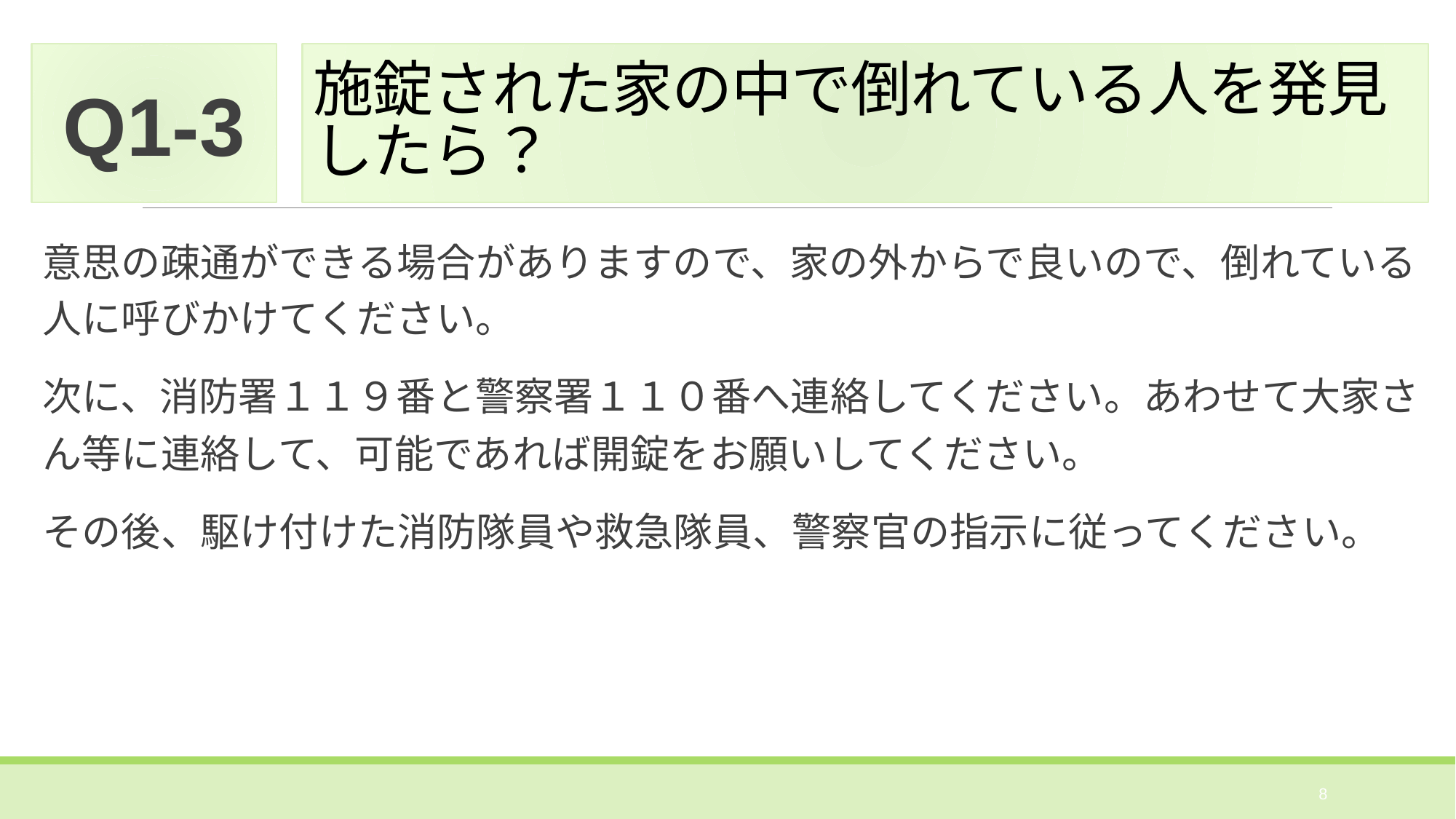

Q1-3
# 施錠された家の中で倒れている人を発見したら？
意思の疎通ができる場合がありますので、家の外からで良いので、倒れている人に呼びかけてください。
次に、消防署１１９番と警察署１１０番へ連絡してください。あわせて大家さん等に連絡して、可能であれば開錠をお願いしてください。
その後、駆け付けた消防隊員や救急隊員、警察官の指示に従ってください。

8